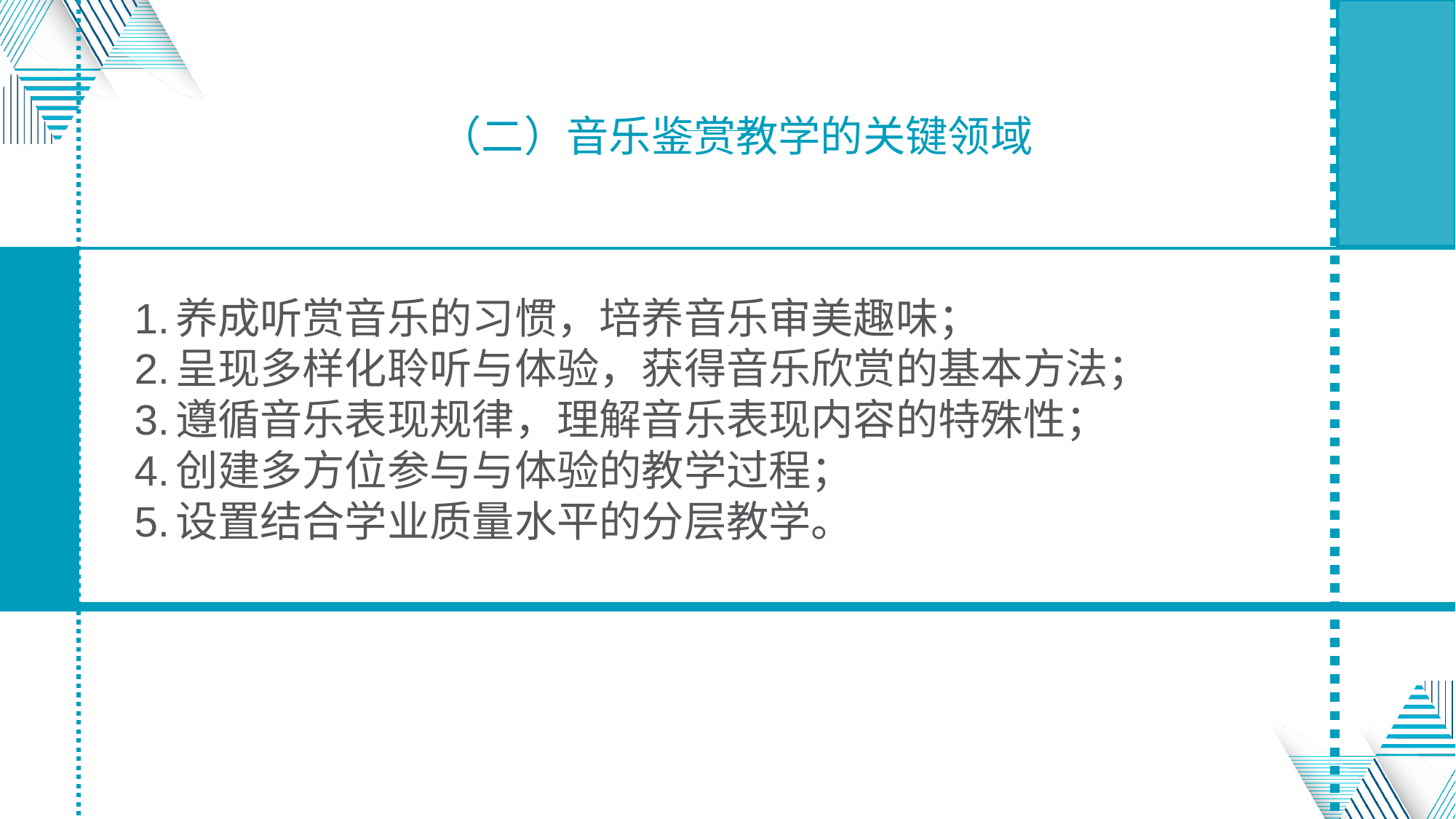

（二）音乐鉴赏教学的关键领域

养成听赏音乐的习惯，培养音乐审美趣味；
呈现多样化聆听与体验，获得音乐欣赏的基本方法；
遵循音乐表现规律，理解音乐表现内容的特殊性；
创建多方位参与与体验的教学过程；
设置结合学业质量水平的分层教学。